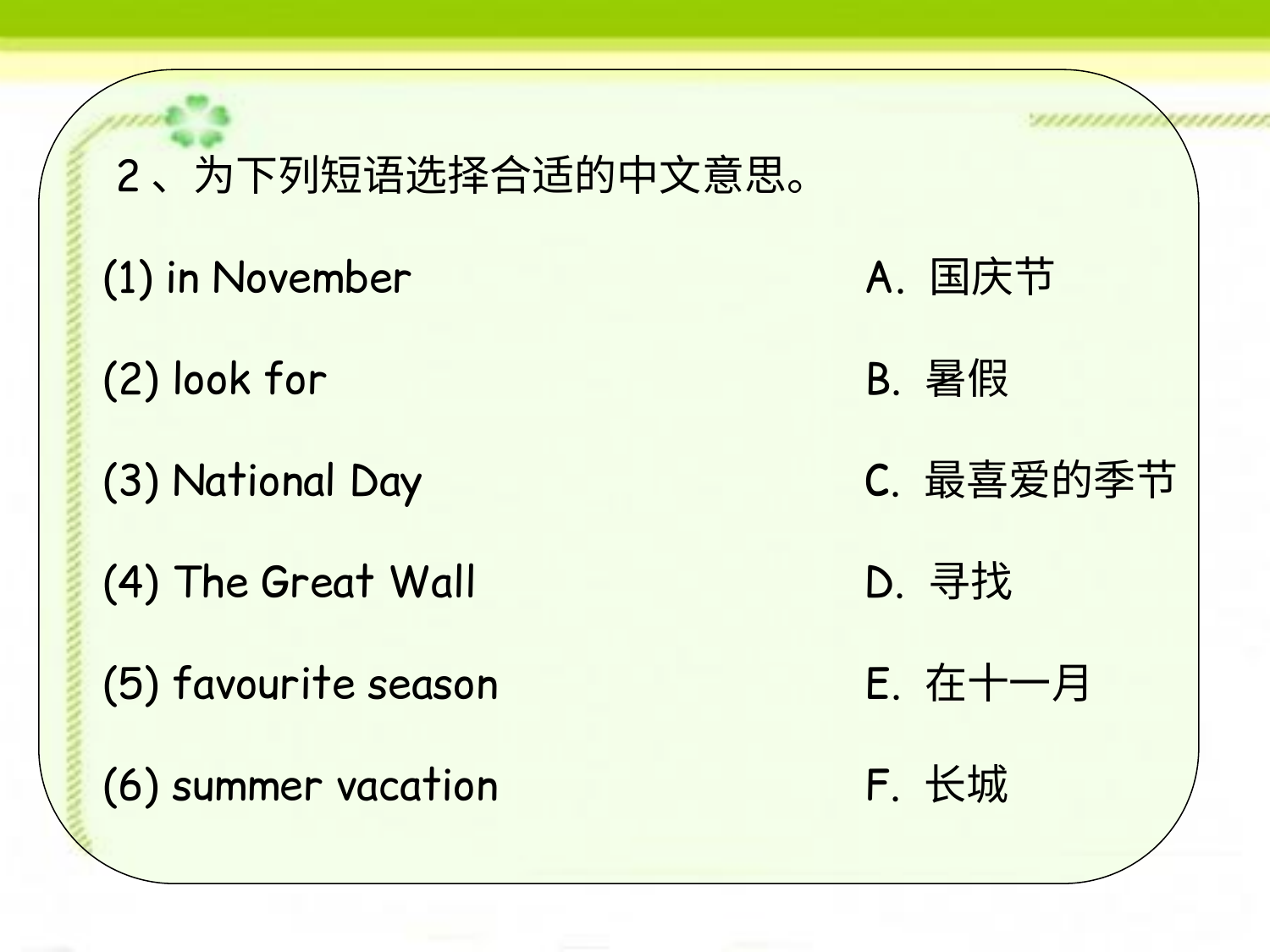

2、为下列短语选择合适的中文意思。

(1) in November 			          A. 国庆节

(2) look for 					B. 暑假

(3) National Day				C. 最喜爱的季节

(4) The Great Wall 		          D. 寻找

(5) favourite season 			E. 在十一月

(6) summer vacation			F. 长城